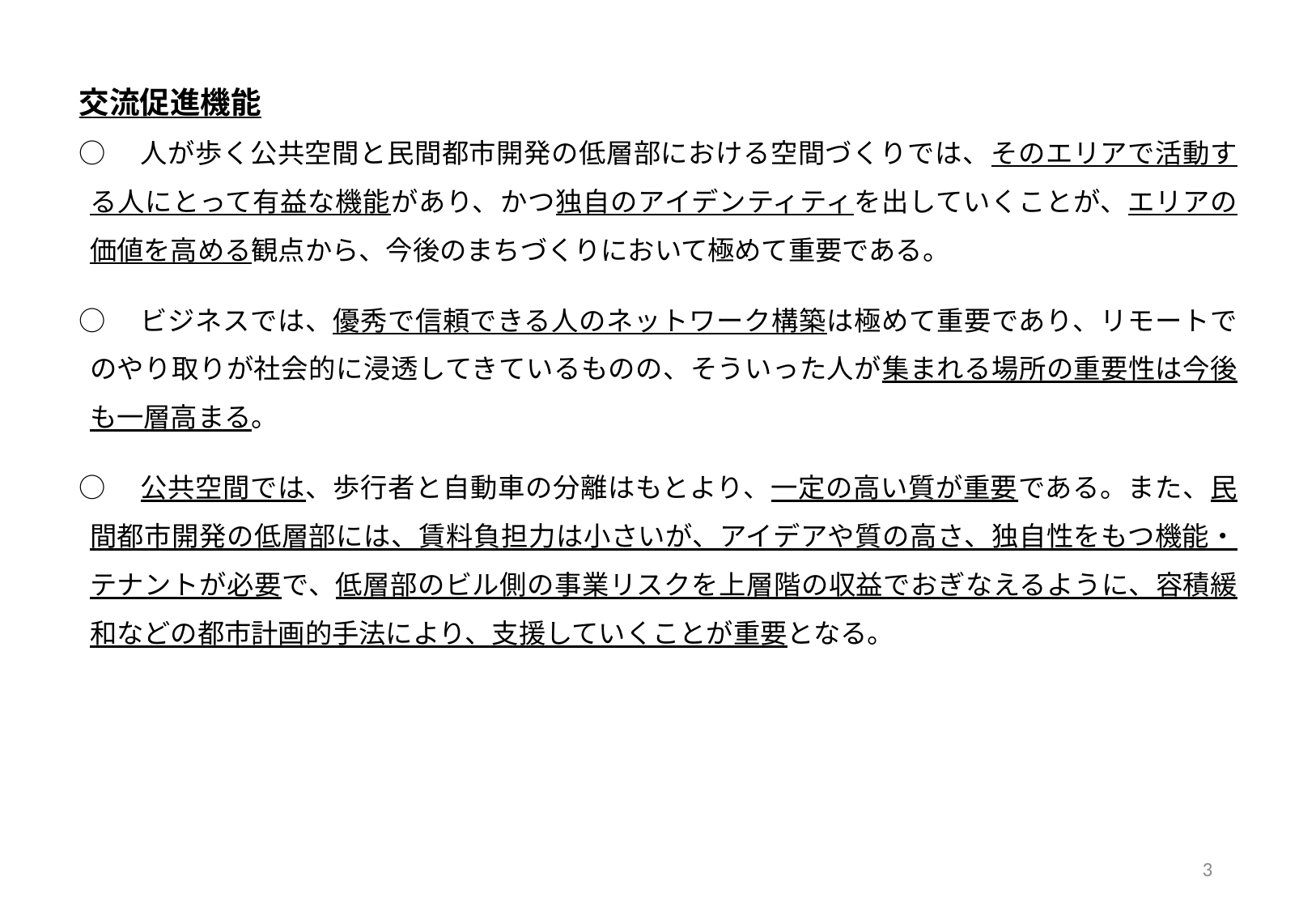

交流促進機能
○　人が歩く公共空間と民間都市開発の低層部における空間づくりでは、そのエリアで活動する人にとって有益な機能があり、かつ独自のアイデンティティを出していくことが、エリアの価値を高める観点から、今後のまちづくりにおいて極めて重要である。

○　ビジネスでは、優秀で信頼できる人のネットワーク構築は極めて重要であり、リモートでのやり取りが社会的に浸透してきているものの、そういった人が集まれる場所の重要性は今後も一層高まる。

○　公共空間では、歩行者と自動車の分離はもとより、一定の高い質が重要である。また、民間都市開発の低層部には、賃料負担力は小さいが、アイデアや質の高さ、独自性をもつ機能・テナントが必要で、低層部のビル側の事業リスクを上層階の収益でおぎなえるように、容積緩和などの都市計画的手法により、支援していくことが重要となる。

3